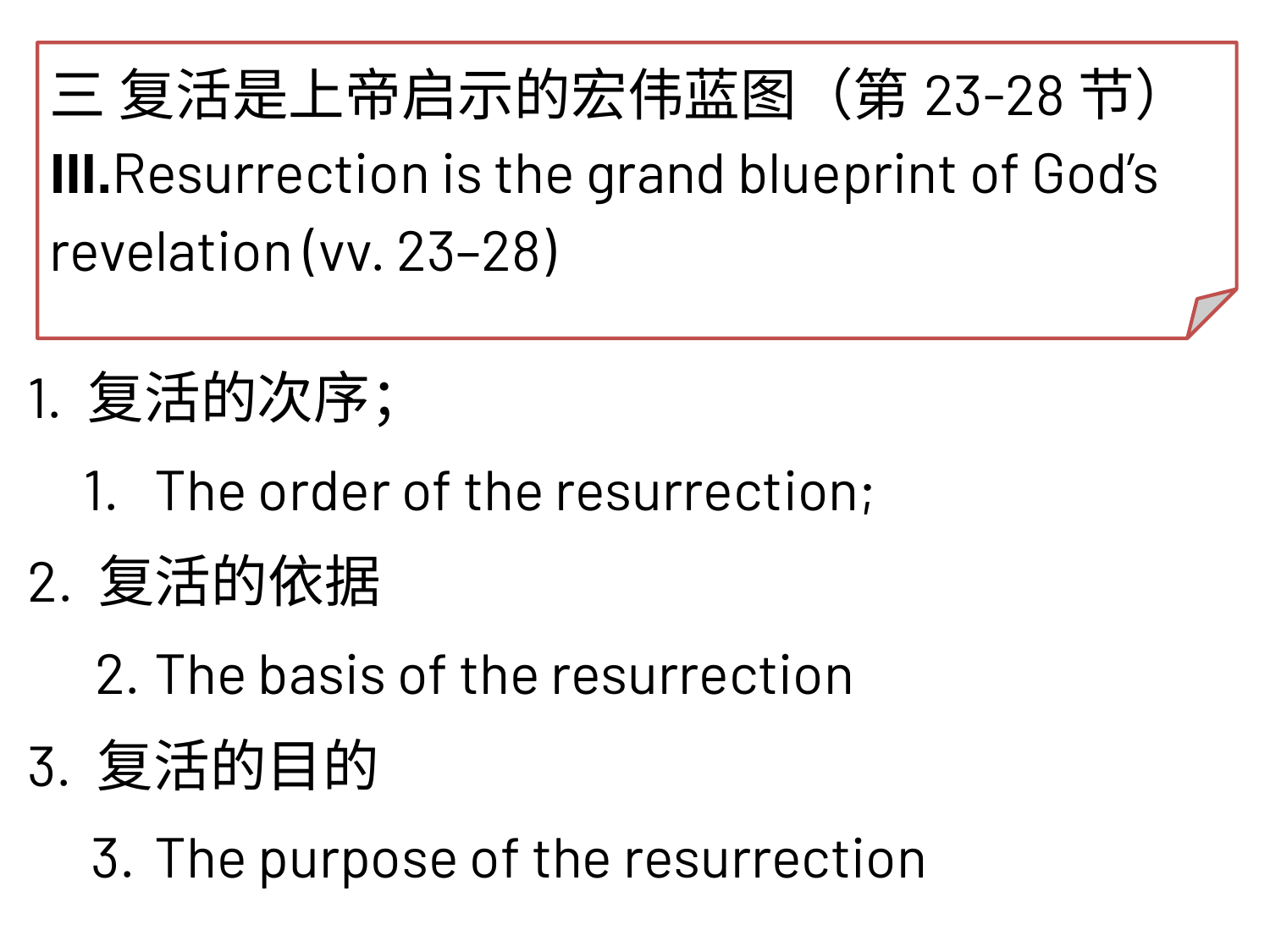

三 复活是上帝启示的宏伟蓝图（第23-28节）  III.Resurrection is the grand blueprint of God’s revelation (vv. 23–28)
1. 复活的次序；
     1.	The order of the resurrection;
2. 复活的依据
      2.	The basis of the resurrection
3. 复活的目的
	3.	The purpose of the resurrection